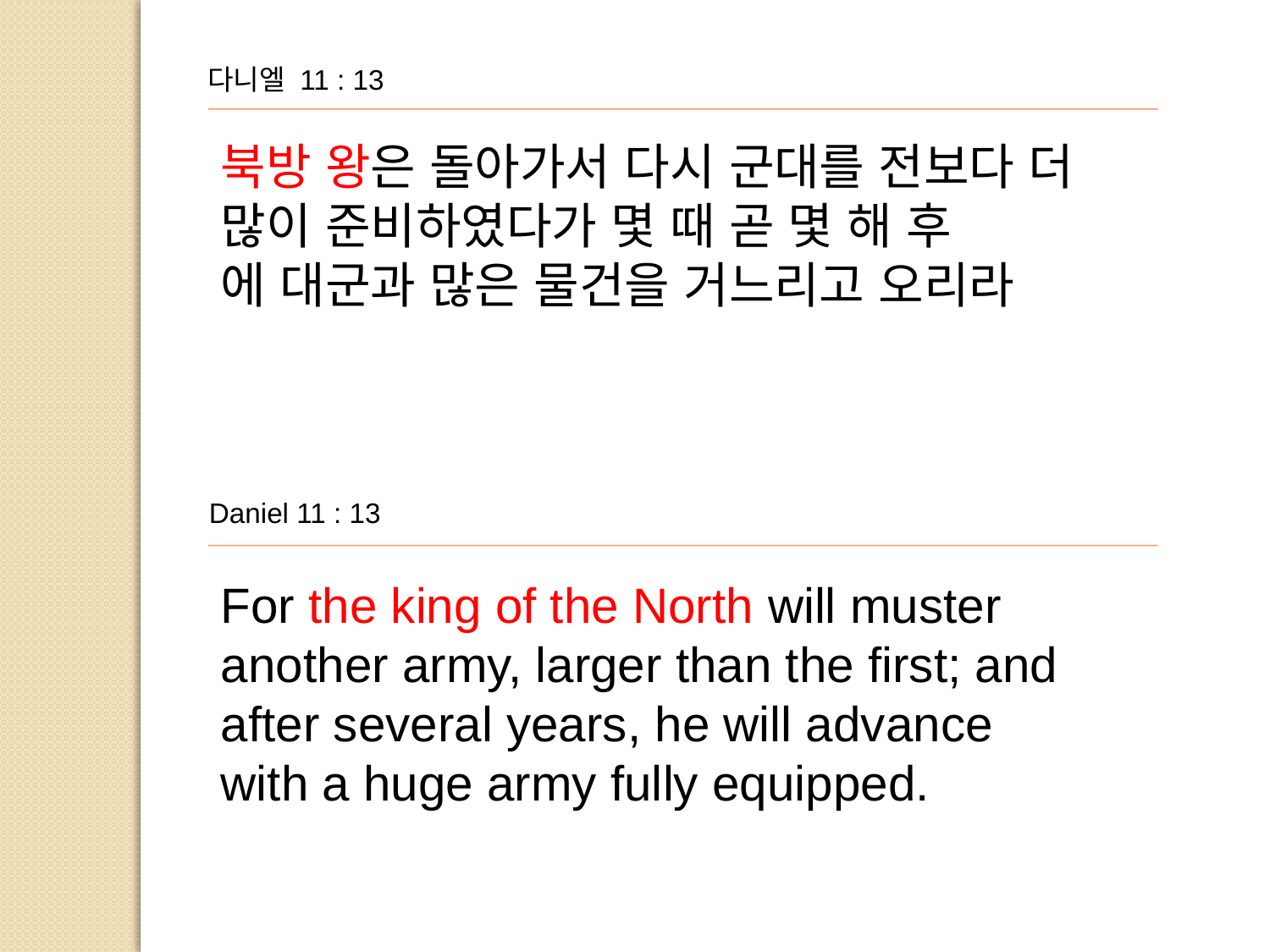

다니엘 11 : 13

북방 왕은 돌아가서 다시 군대를 전보다 더 많이 준비하였다가 몇 때 곧 몇 해 후
에 대군과 많은 물건을 거느리고 오리라
Daniel 11 : 13

For the king of the North will muster another army, larger than the first; and after several years, he will advance
with a huge army fully equipped.